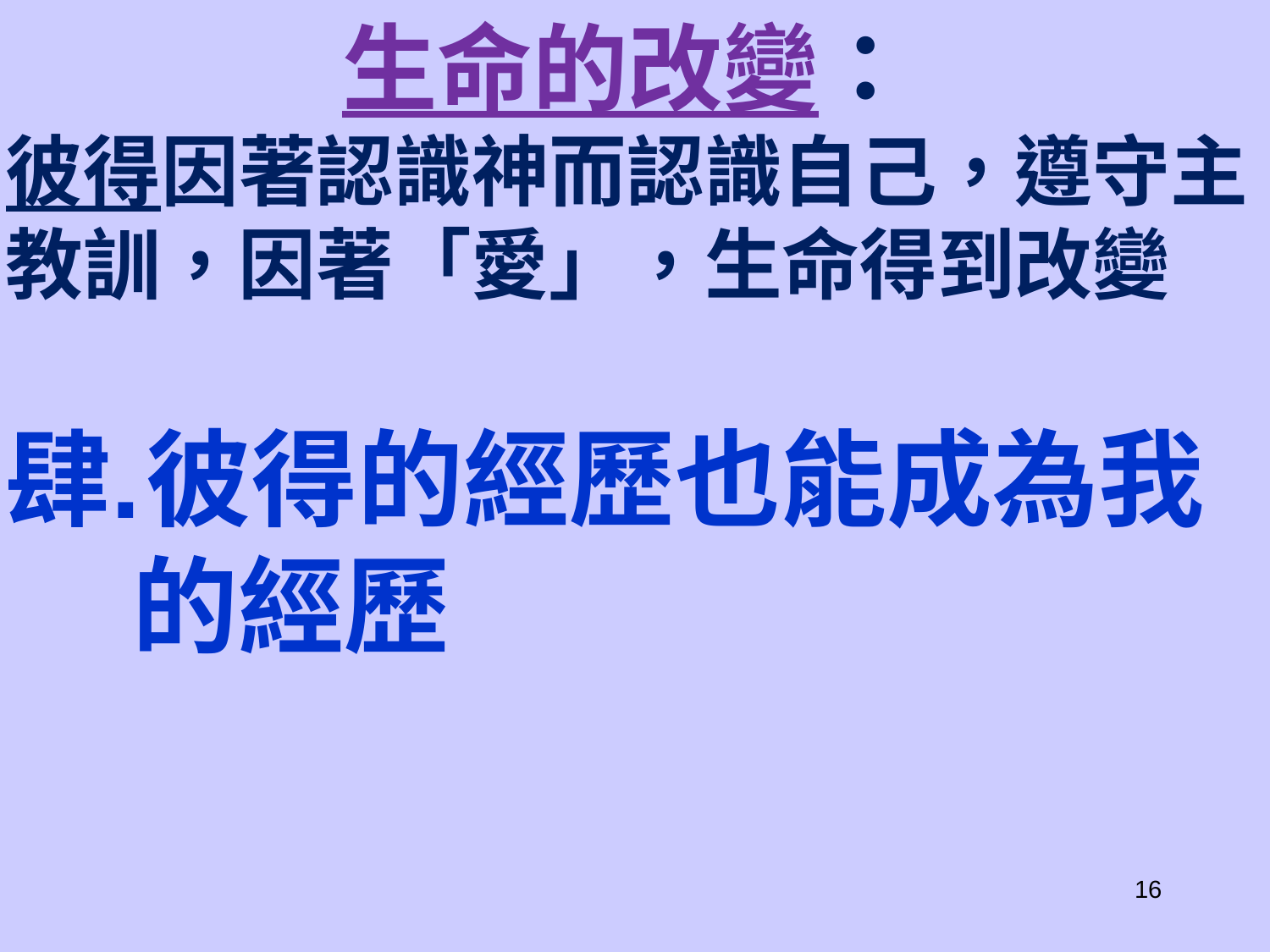

生命的改變：
彼得因著認識神而認識自己，遵守主教訓，因著「愛」，生命得到改變

彼得的經歷也能成為我的經歷

16